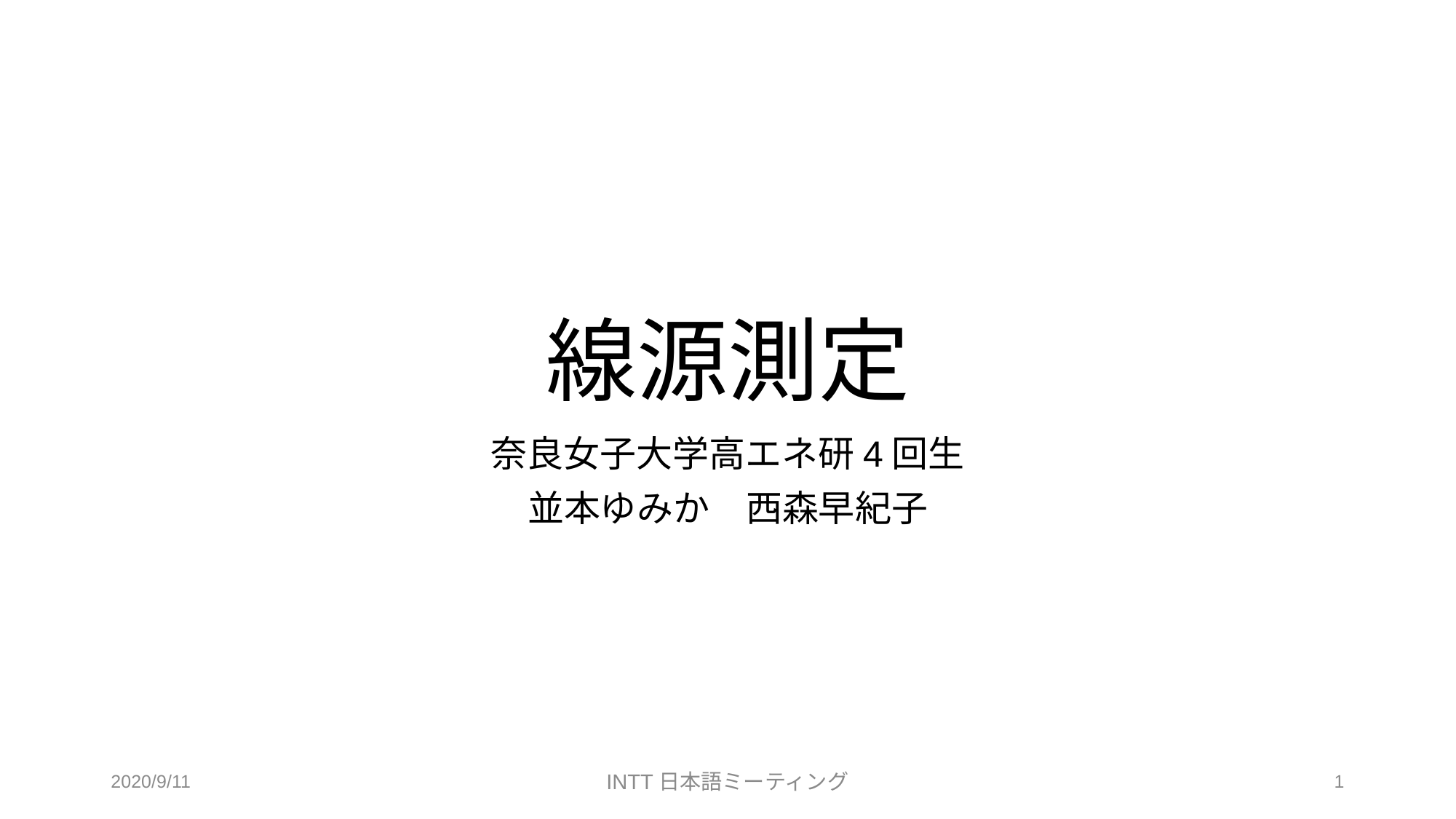

# 線源測定
奈良女子大学高エネ研4回生
並本ゆみか　西森早紀子
2020/9/11
INTT日本語ミーティング
1